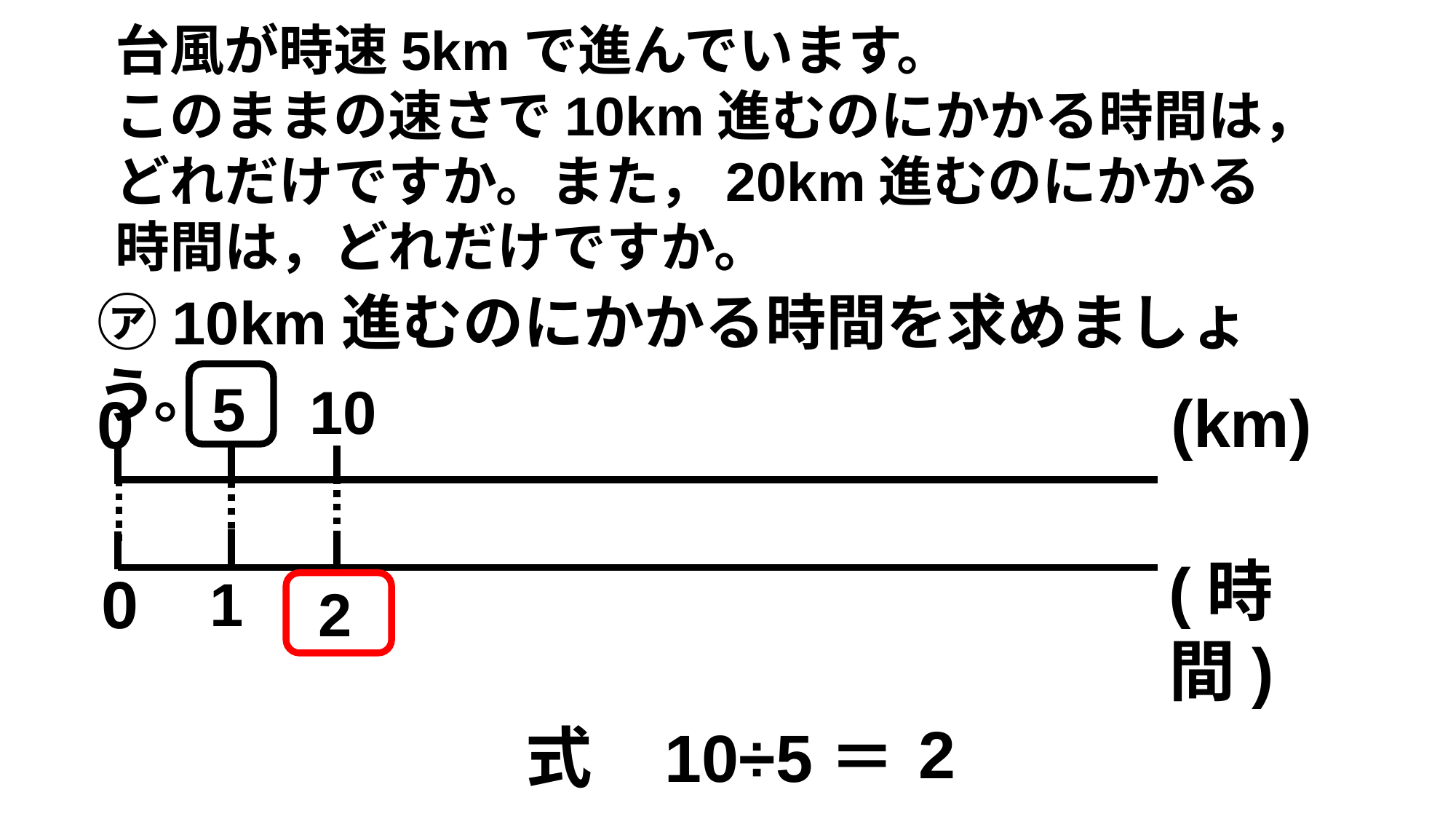

台風が時速5kmで進んでいます。
このままの速さで10km進むのにかかる時間は，どれだけですか。また，20km進むのにかかる時間は，どれだけですか。
㋐10km進むのにかかる時間を求めましょう。

5
10
(km)
0
(時間)
0
1
2

2
式
10÷5＝